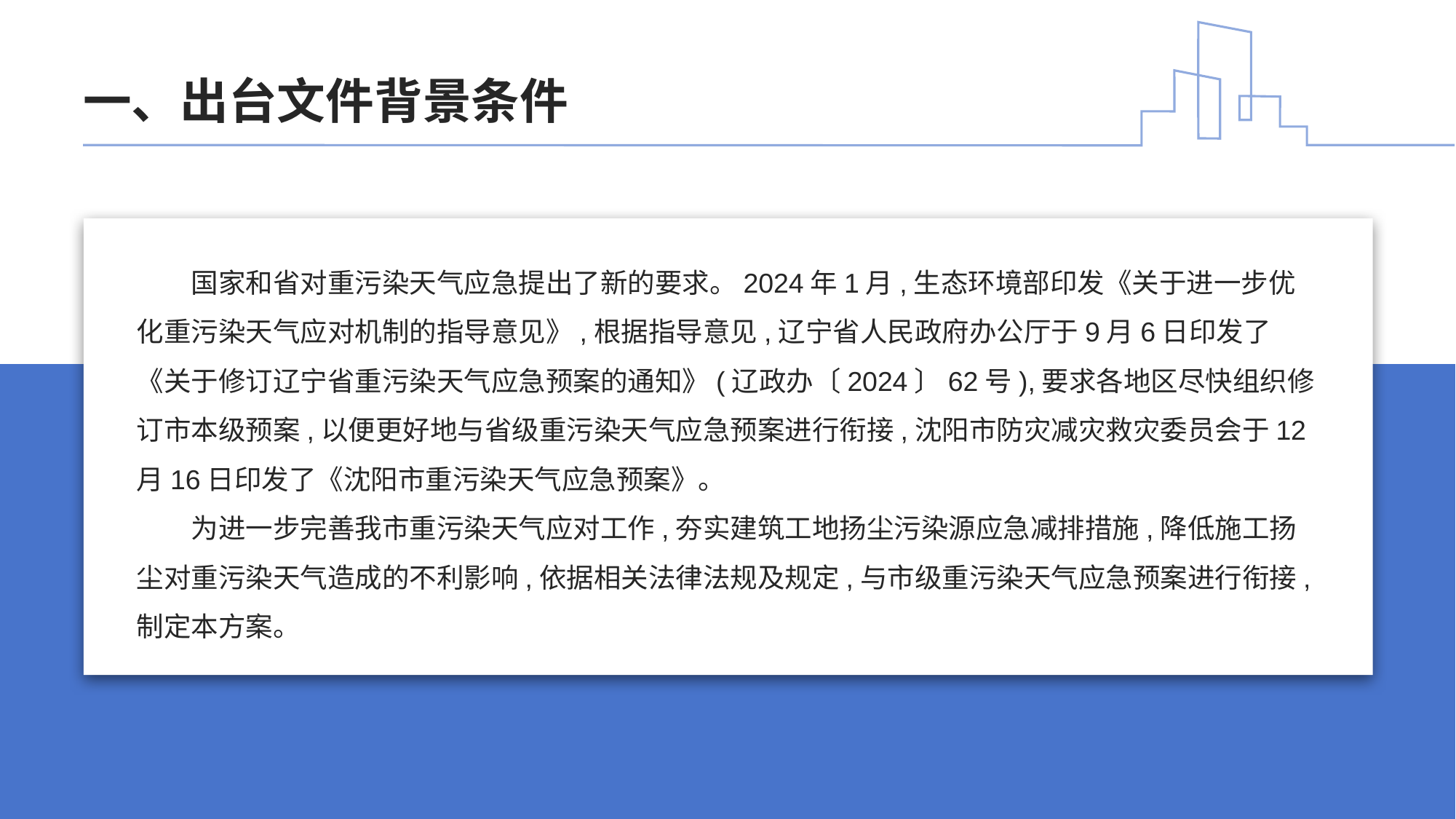

# 一、出台文件背景条件

国家和省对重污染天气应急提出了新的要求。2024年1月,生态环境部印发《关于进一步优化重污染天气应对机制的指导意见》,根据指导意见,辽宁省人民政府办公厅于9月6日印发了《关于修订辽宁省重污染天气应急预案的通知》(辽政办〔2024〕62号),要求各地区尽快组织修订市本级预案,以便更好地与省级重污染天气应急预案进行衔接,沈阳市防灾减灾救灾委员会于12月16日印发了《沈阳市重污染天气应急预案》。
为进一步完善我市重污染天气应对工作,夯实建筑工地扬尘污染源应急减排措施,降低施工扬尘对重污染天气造成的不利影响,依据相关法律法规及规定,与市级重污染天气应急预案进行衔接,制定本方案。